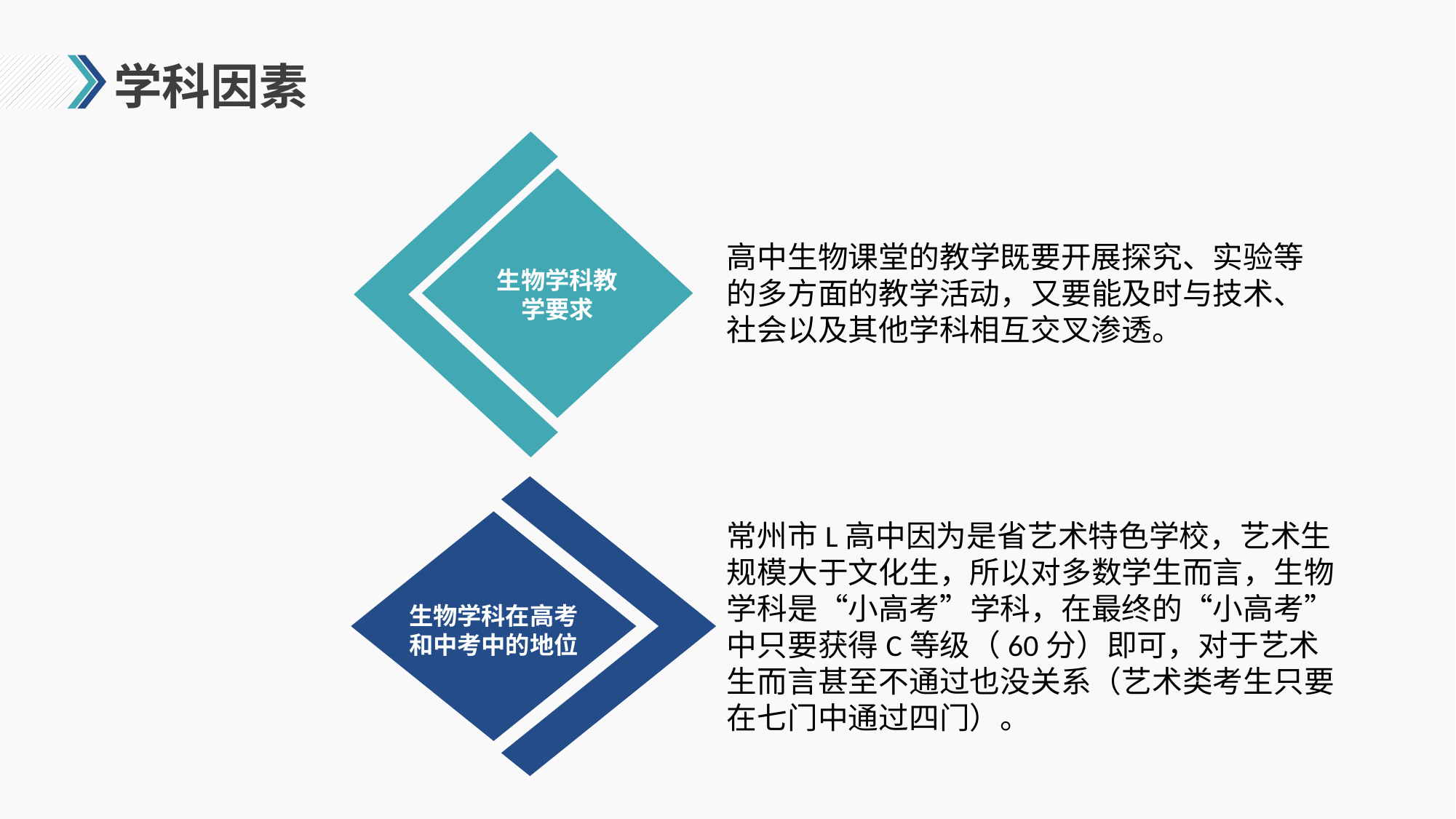

# 学科因素

生物学科教学要求
高中生物课堂的教学既要开展探究、实验等的多方面的教学活动，又要能及时与技术、社会以及其他学科相互交叉渗透。

生物学科在高考和中考中的地位
常州市L高中因为是省艺术特色学校，艺术生规模大于文化生，所以对多数学生而言，生物学科是“小高考”学科，在最终的“小高考”中只要获得C等级（60分）即可，对于艺术生而言甚至不通过也没关系（艺术类考生只要在七门中通过四门）。